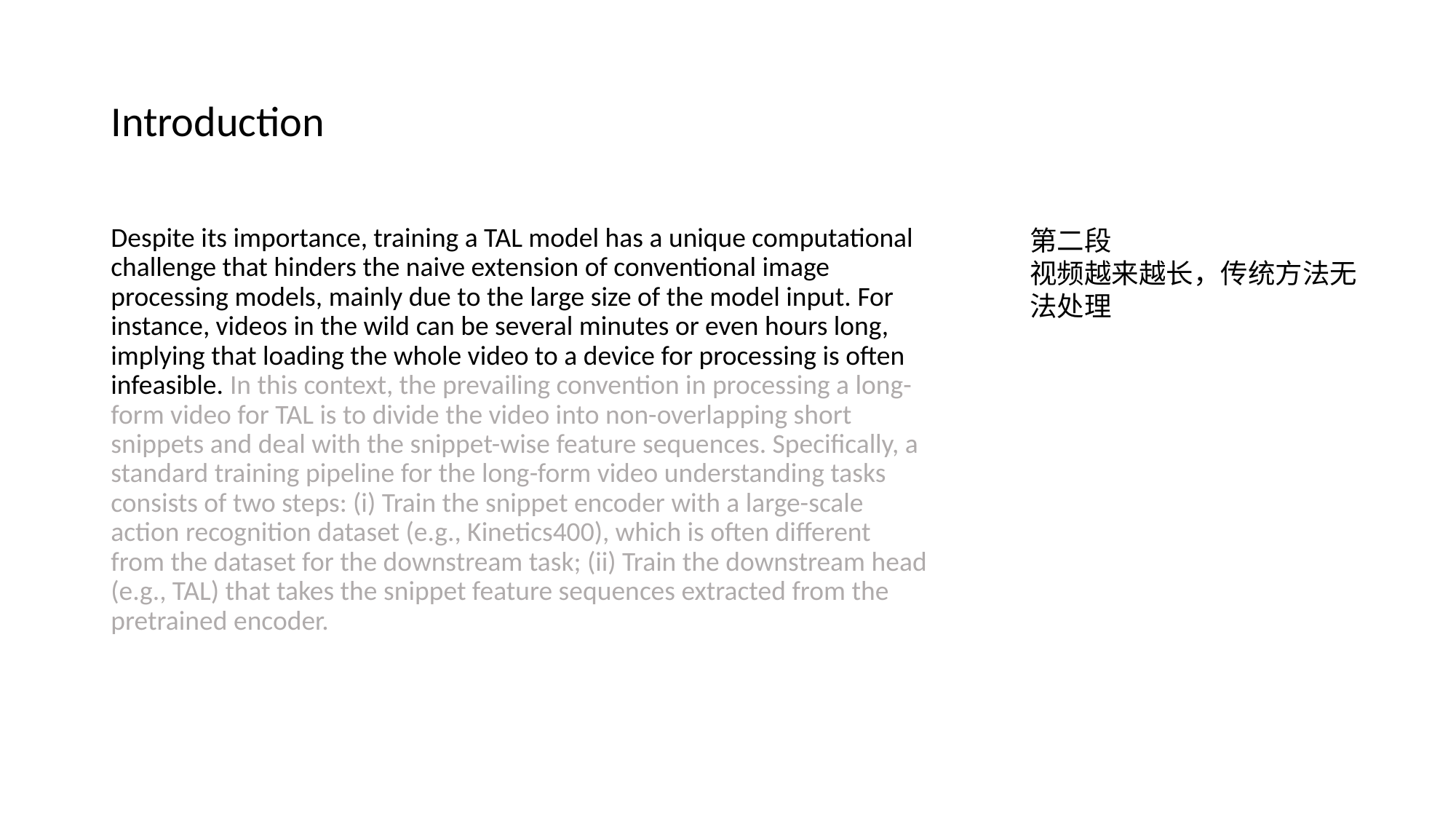

# Introduction
Despite its importance, training a TAL model has a unique computational challenge that hinders the naive extension of conventional image processing models, mainly due to the large size of the model input. For instance, videos in the wild can be several minutes or even hours long, implying that loading the whole video to a device for processing is often infeasible. In this context, the prevailing convention in processing a long-form video for TAL is to divide the video into non-overlapping short snippets and deal with the snippet-wise feature sequences. Specifically, a standard training pipeline for the long-form video understanding tasks consists of two steps: (i) Train the snippet encoder with a large-scale action recognition dataset (e.g., Kinetics400), which is often different from the dataset for the downstream task; (ii) Train the downstream head (e.g., TAL) that takes the snippet feature sequences extracted from the pretrained encoder.
第二段
视频越来越长，传统方法无法处理